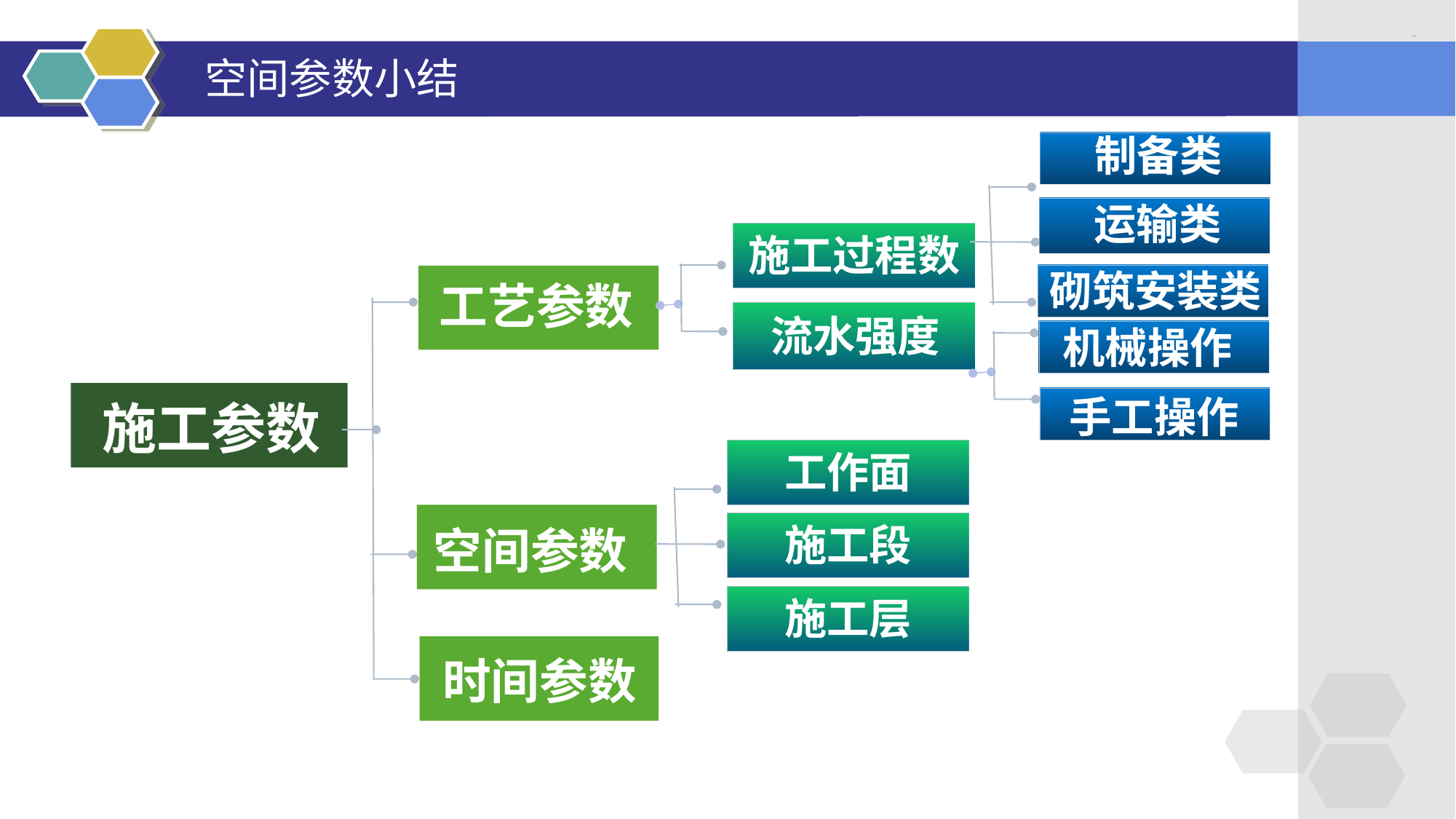

LOGO
# 空间参数小结
制备类

砌筑安装类
运输类

施工过程数

工艺参数

流水强度

施工参数
单击编辑标题

空间参数

时间参数

机械操作

手工操作

工作面

施工段

施工层